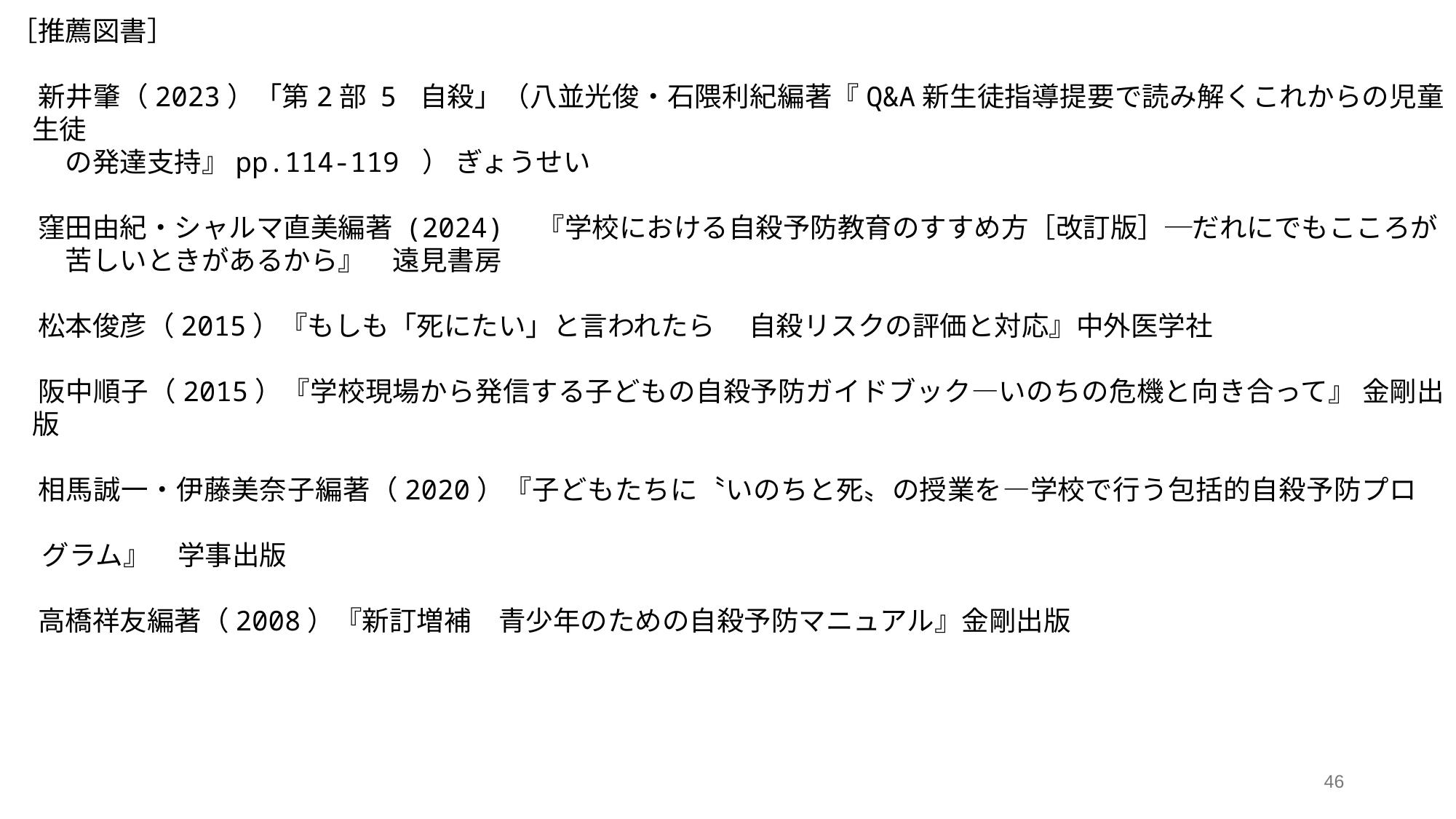

［推薦図書］

　新井肇（2023）「第2部 5 自殺」（八並光俊・石隈利紀編著『Q&A新生徒指導提要で読み解くこれからの児童生徒
　　の発達支持』pp.114-119 ） ぎょうせい

　窪田由紀・シャルマ直美編著 (2024)　『学校における自殺予防教育のすすめ方［改訂版］─だれにでもこころが
　　苦しいときがあるから』　遠見書房

　松本俊彦（2015）『もしも「死にたい」と言われたら　 自殺リスクの評価と対応』中外医学社

　阪中順子（2015）『学校現場から発信する子どもの自殺予防ガイドブック―いのちの危機と向き合って』 金剛出版

　相馬誠一・伊藤美奈子編著（2020）『子どもたちに〝いのちと死〟の授業を―学校で行う包括的自殺予防プロ
    グラム』　学事出版

　高橋祥友編著（2008）『新訂増補　青少年のための自殺予防マニュアル』金剛出版

46